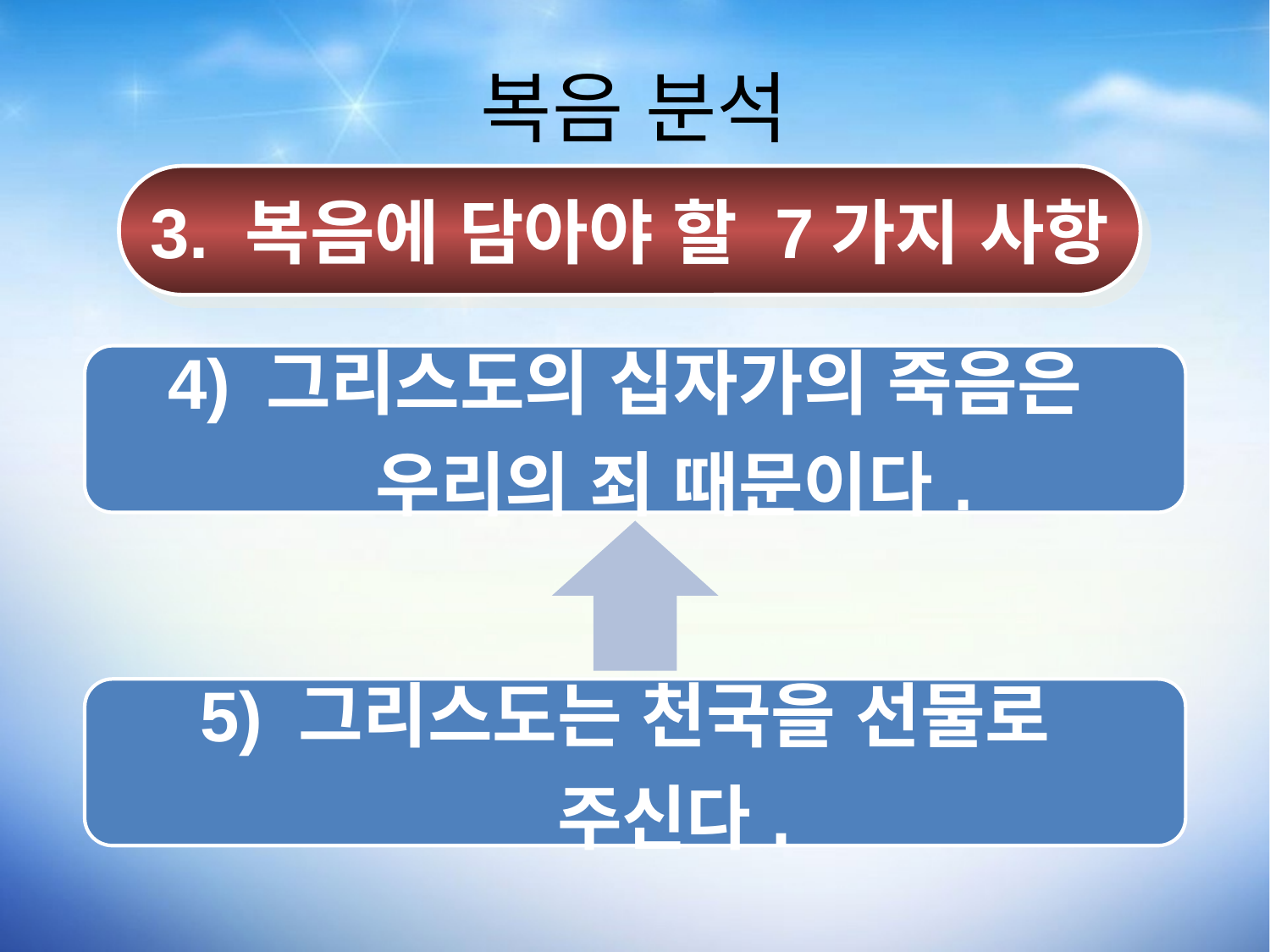

# 복음 분석
3. 복음에 담아야 할 7가지 사항
4) 그리스도의 십자가의 죽음은
    우리의 죄 때문이다.
5) 그리스도는 천국을 선물로
    주신다.